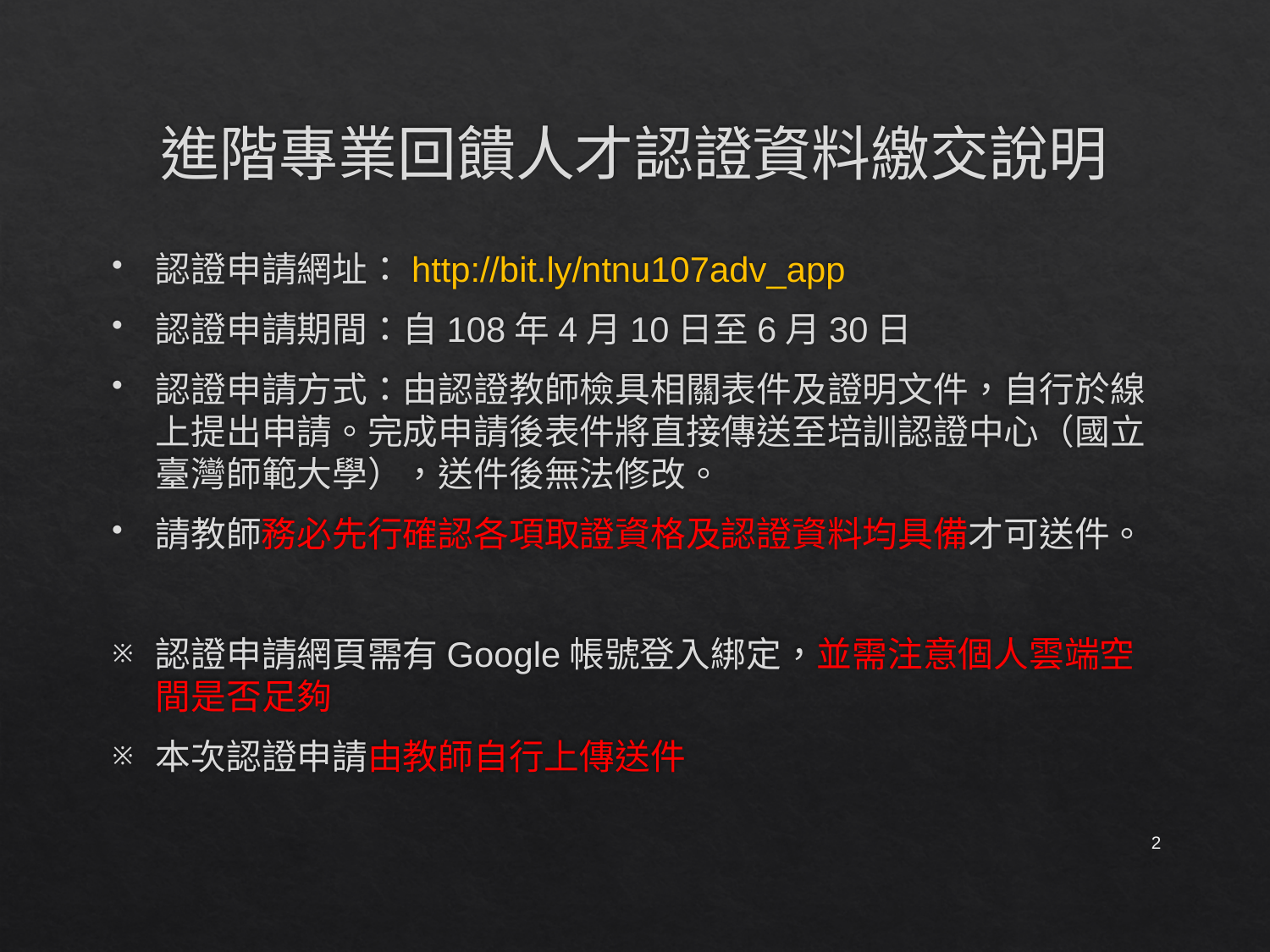

# 進階專業回饋人才認證資料繳交說明
認證申請網址：http://bit.ly/ntnu107adv_app
認證申請期間：自108年4月10日至6月30日
認證申請方式：由認證教師檢具相關表件及證明文件，自行於線上提出申請。完成申請後表件將直接傳送至培訓認證中心（國立臺灣師範大學），送件後無法修改。
請教師務必先行確認各項取證資格及認證資料均具備才可送件。

認證申請網頁需有Google帳號登入綁定，並需注意個人雲端空間是否足夠
本次認證申請由教師自行上傳送件
2